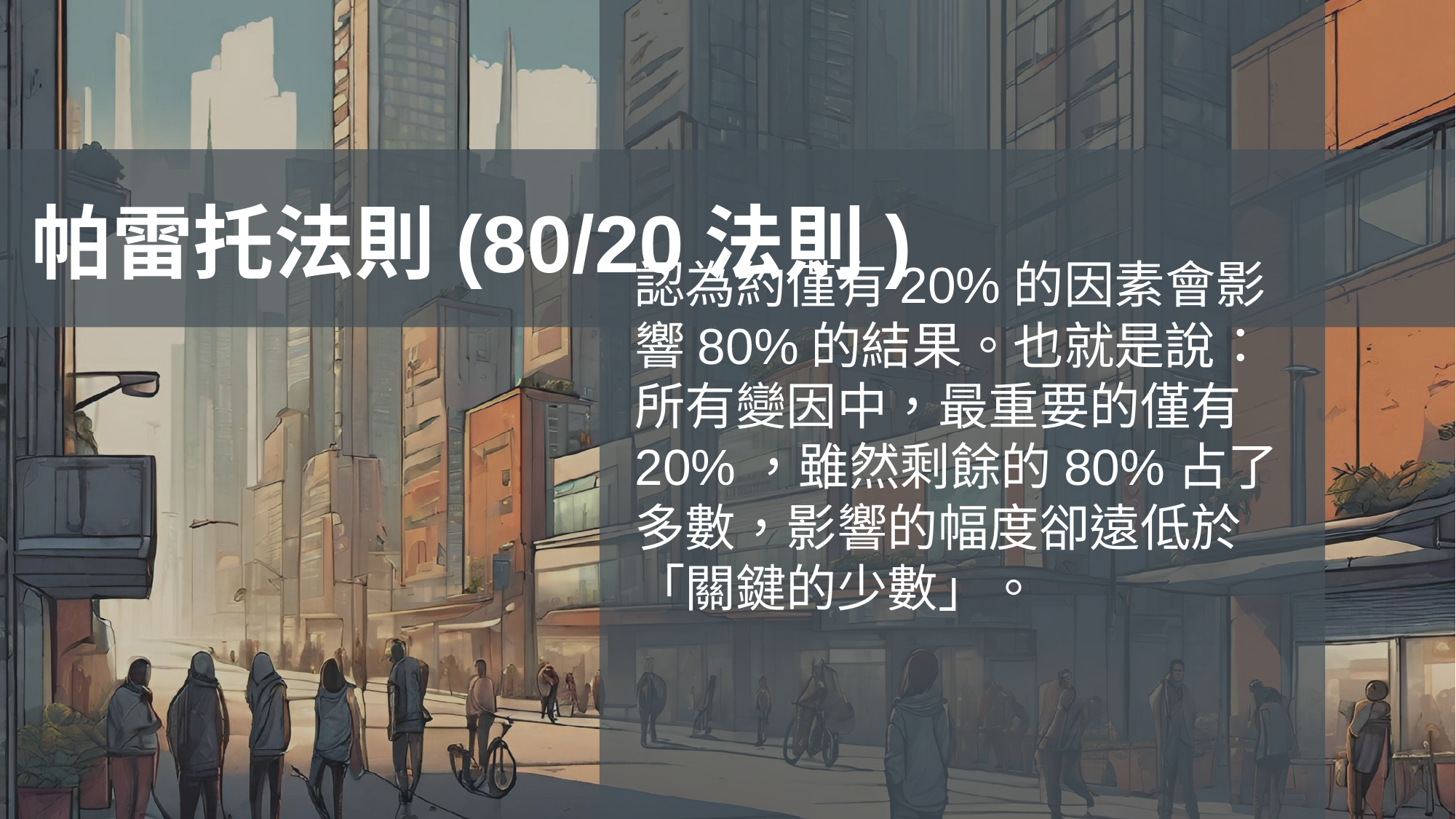

帕雷托法則(80/20法則)
認為約僅有20%的因素會影響80%的結果。也就是說：所有變因中，最重要的僅有20%，雖然剩餘的80%占了多數，影響的幅度卻遠低於「關鍵的少數」。